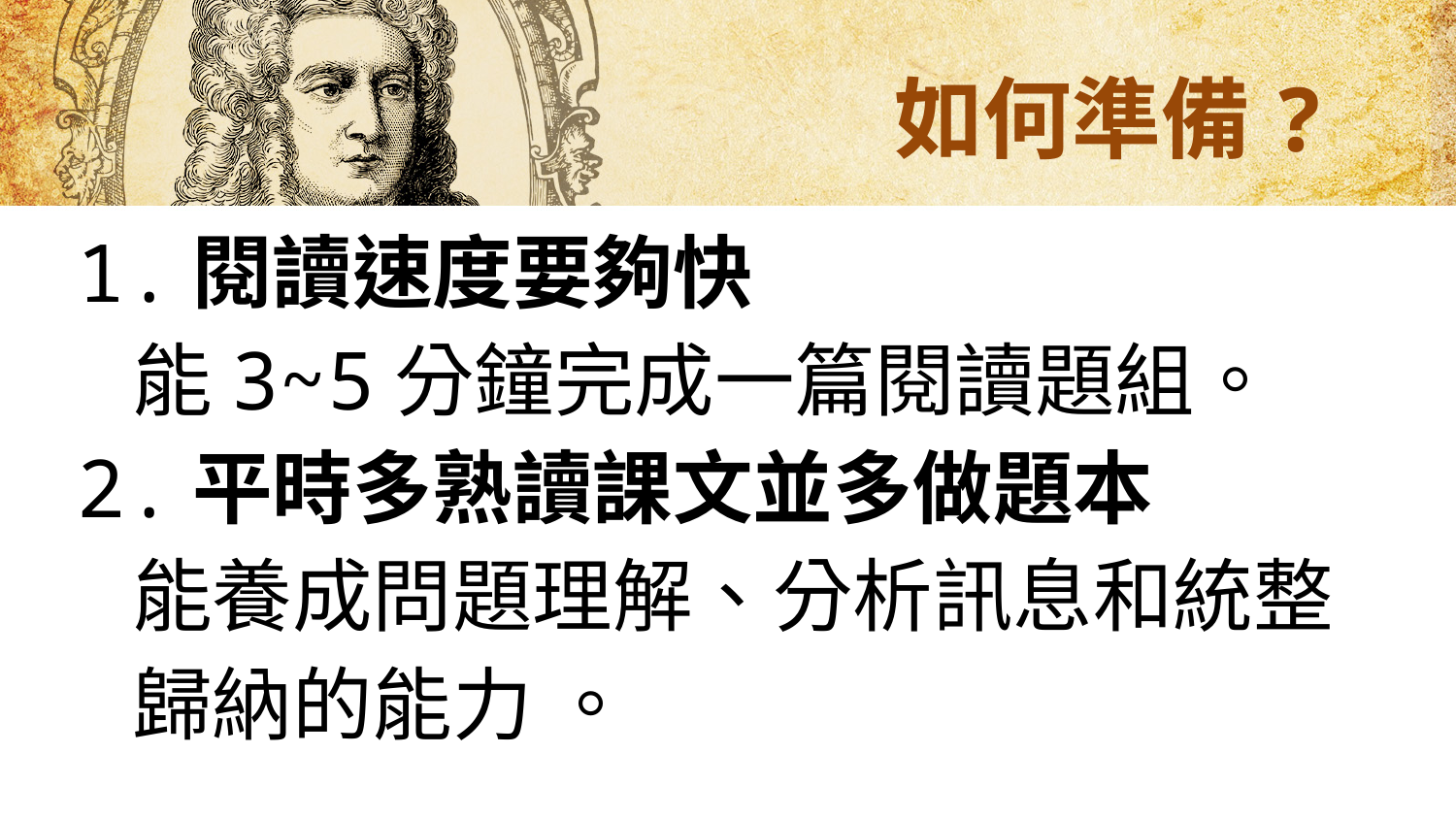

# 如何準備?
1.閱讀速度要夠快
  能3~5分鐘完成一篇閱讀題組。
2.平時多熟讀課文並多做題本
  能養成問題理解、分析訊息和統整
  歸納的能力 。